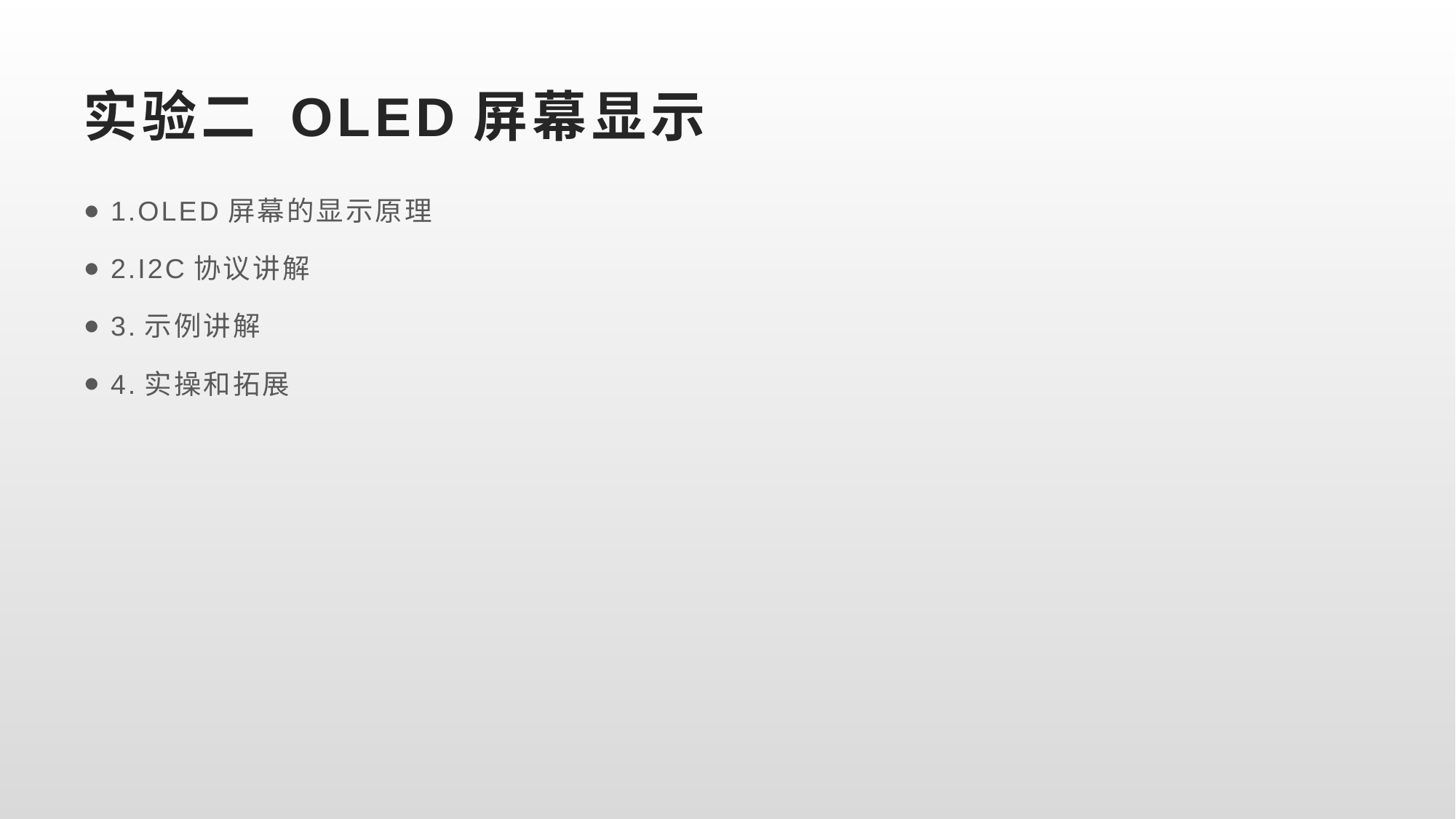

# 实验二 OLED屏幕显示
1.OLED屏幕的显示原理
2.I2C协议讲解
3.示例讲解
4.实操和拓展